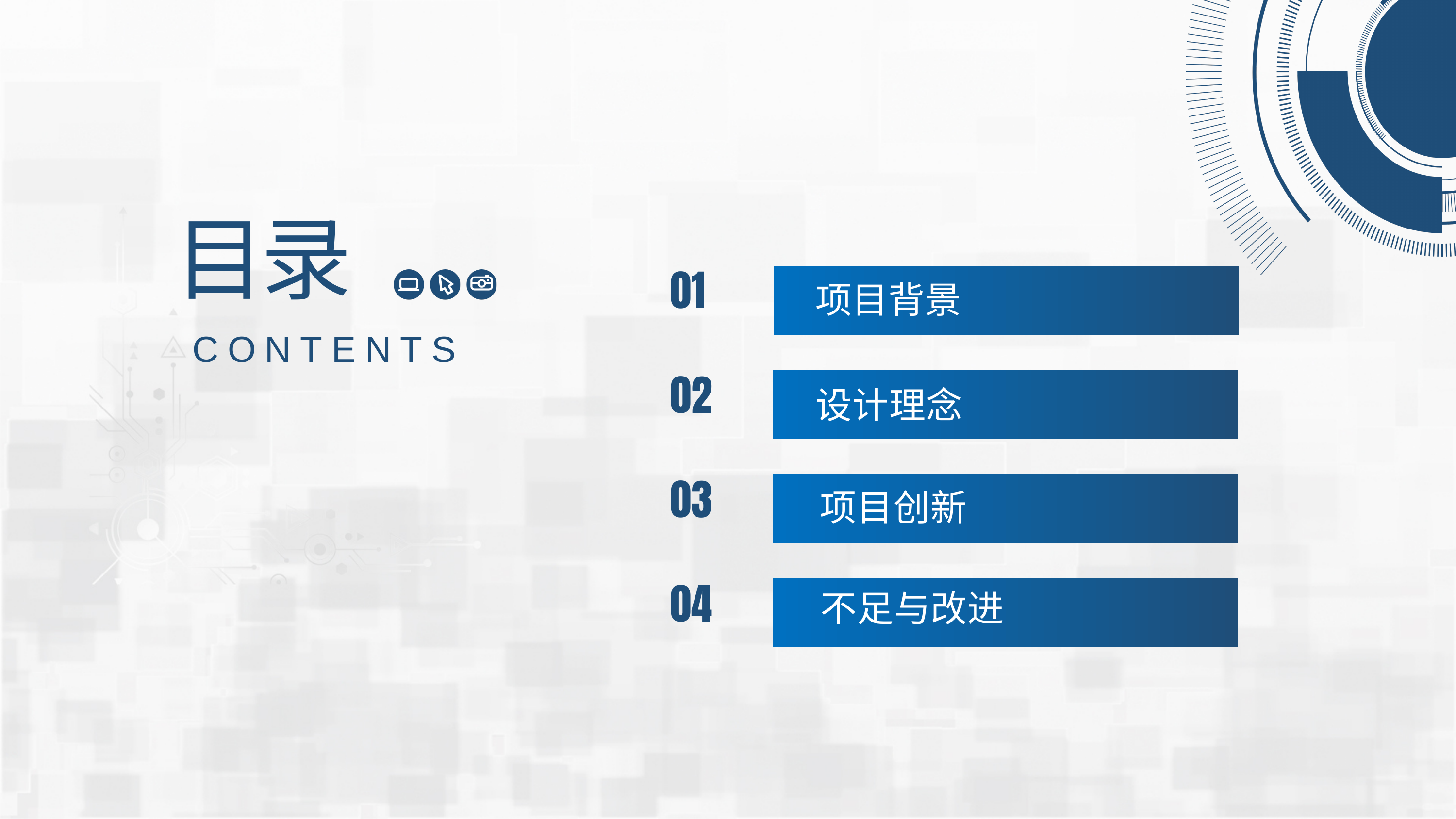

目录
01

项目背景
CONTENTS

02
设计理念

03
项目创新

04
不足与改进